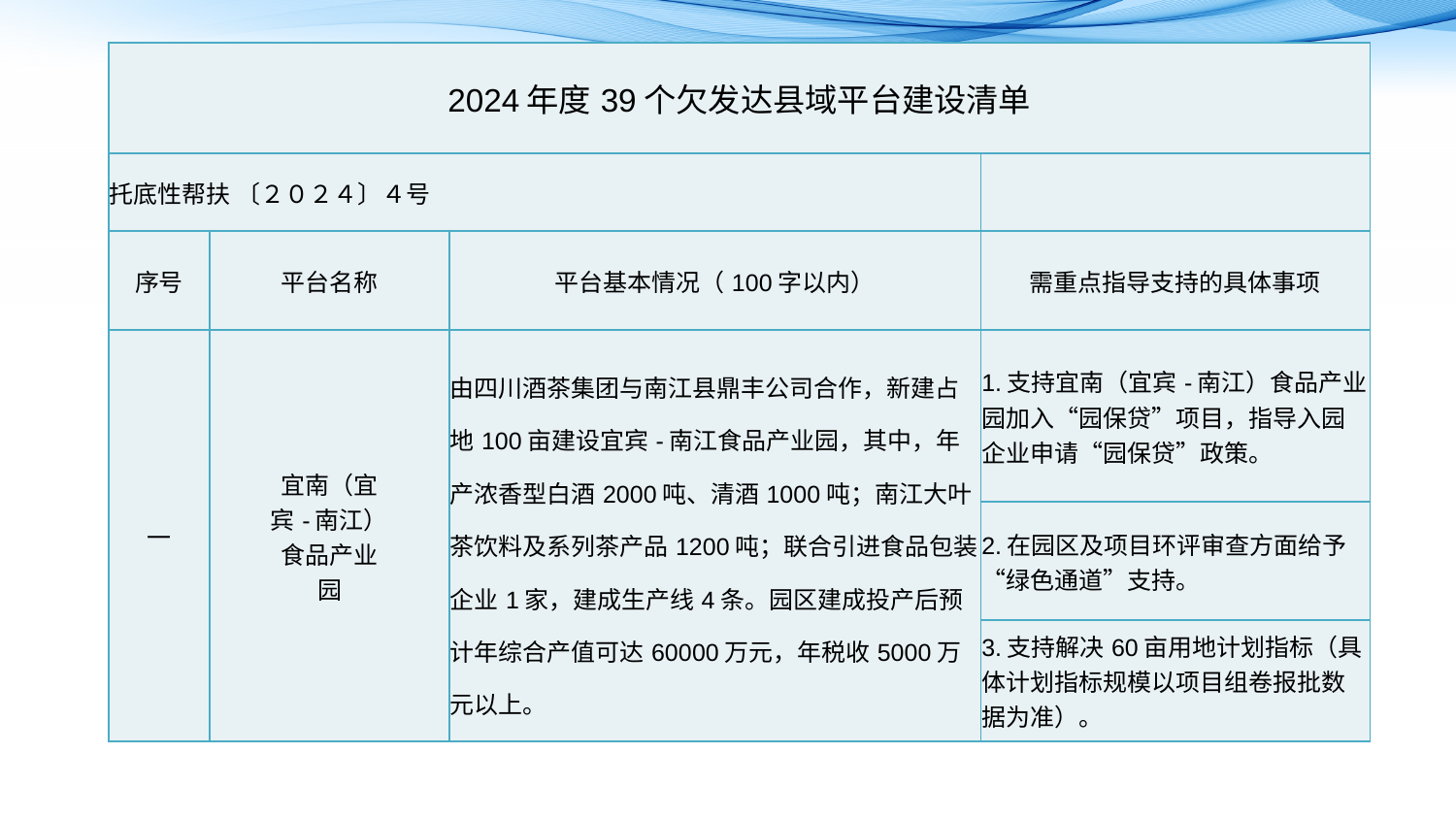

| 2024年度39个欠发达县域平台建设清单 |  |  |  |
| --- | --- | --- | --- |
| 托底性帮扶 〔２０２４〕４号 |  |  |  |
| 序号 | 平台名称 | 平台基本情况（100字以内） | 需重点指导支持的具体事项 |
| 一 | 宜南（宜 宾-南江） 食品产业 园 | 由四川酒茶集团与南江县鼎丰公司合作，新建占地100亩建设宜宾-南江食品产业园，其中，年产浓香型白酒2000吨、清酒1000吨；南江大叶茶饮料及系列茶产品1200吨；联合引进食品包装企业1家，建成生产线4条。园区建成投产后预计年综合产值可达60000万元，年税收5000万元以上。 | 1.支持宜南（宜宾-南江）食品产业园加入“园保贷”项目，指导入园企业申请“园保贷”政策。 |
|  |  |  | 2.在园区及项目环评审查方面给予“绿色通道”支持。 |
|  |  |  | 3.支持解决60亩用地计划指标（具体计划指标规模以项目组卷报批数据为准）。 |